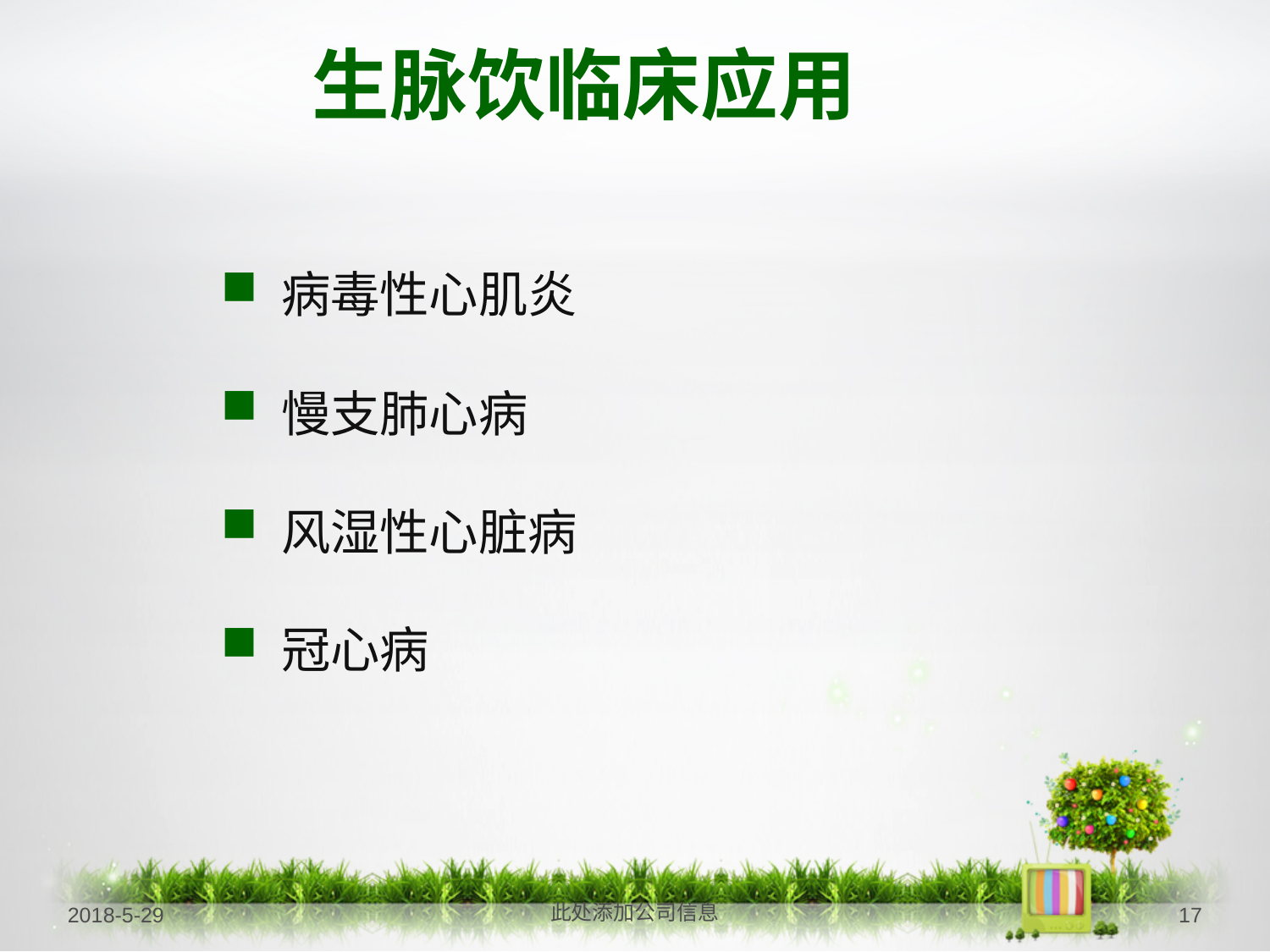

生脉饮临床应用
 病毒性心肌炎
 慢支肺心病
 风湿性心脏病
 冠心病
2018-5-29
此处添加公司信息
17